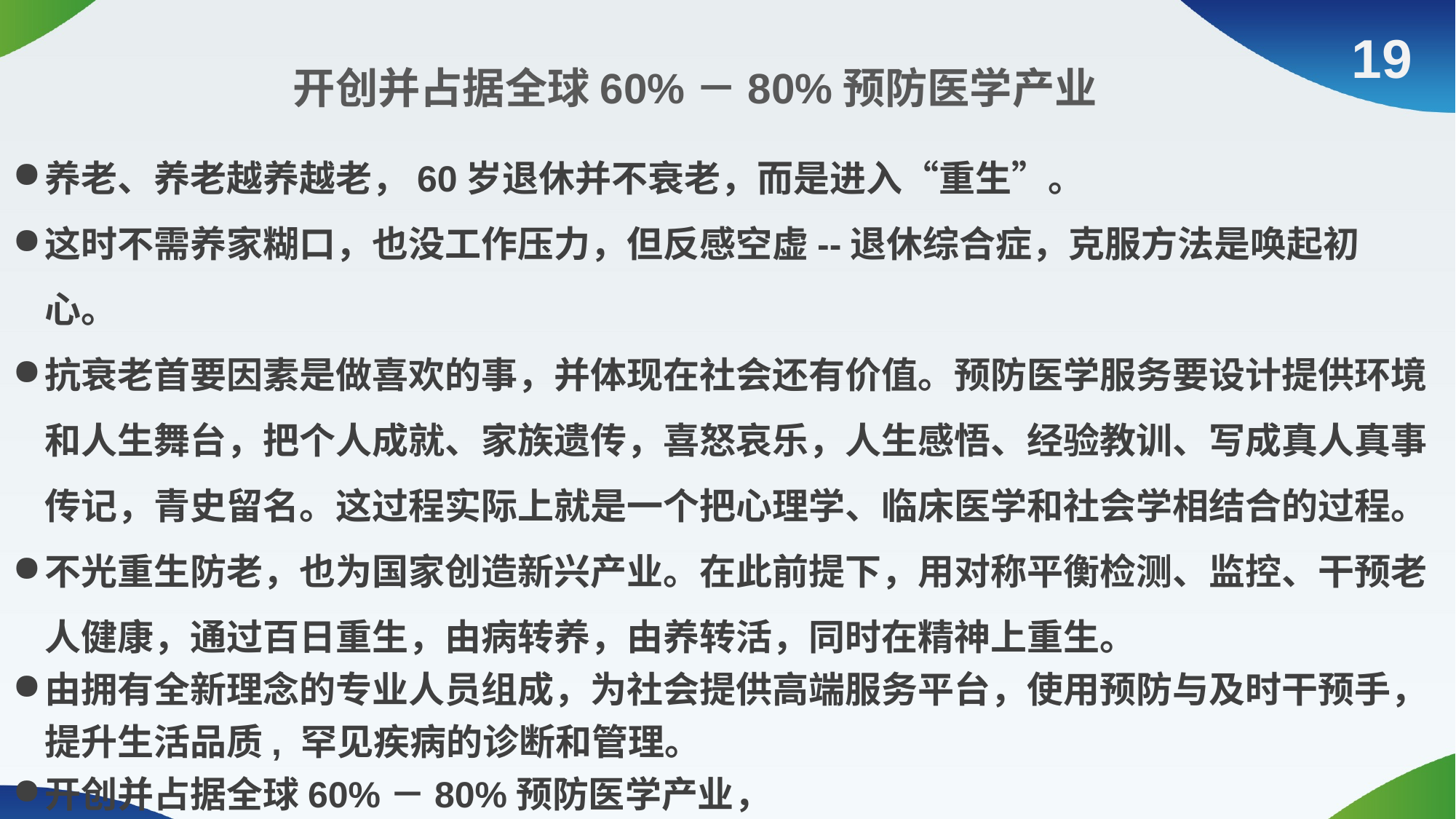

19
开创并占据全球60%－80%预防医学产业
养老、养老越养越老，60岁退休并不衰老，而是进入“重生”。
这时不需养家糊口，也没工作压力，但反感空虚--退休综合症，克服方法是唤起初心。
抗衰老首要因素是做喜欢的事，并体现在社会还有价值。预防医学服务要设计提供环境和人生舞台，把个人成就、家族遗传，喜怒哀乐，人生感悟、经验教训、写成真人真事传记，青史留名。这过程实际上就是一个把心理学、临床医学和社会学相结合的过程。
不光重生防老，也为国家创造新兴产业。在此前提下，用对称平衡检测、监控、干预老人健康，通过百日重生，由病转养，由养转活，同时在精神上重生。
由拥有全新理念的专业人员组成，为社会提供高端服务平台，使⽤预防与及时干预手， 提升⽣活品质, 罕见疾病的诊断和管理。
开创并占据全球60%－80%预防医学产业，
目前最大的瓶颈是专业人才培训。